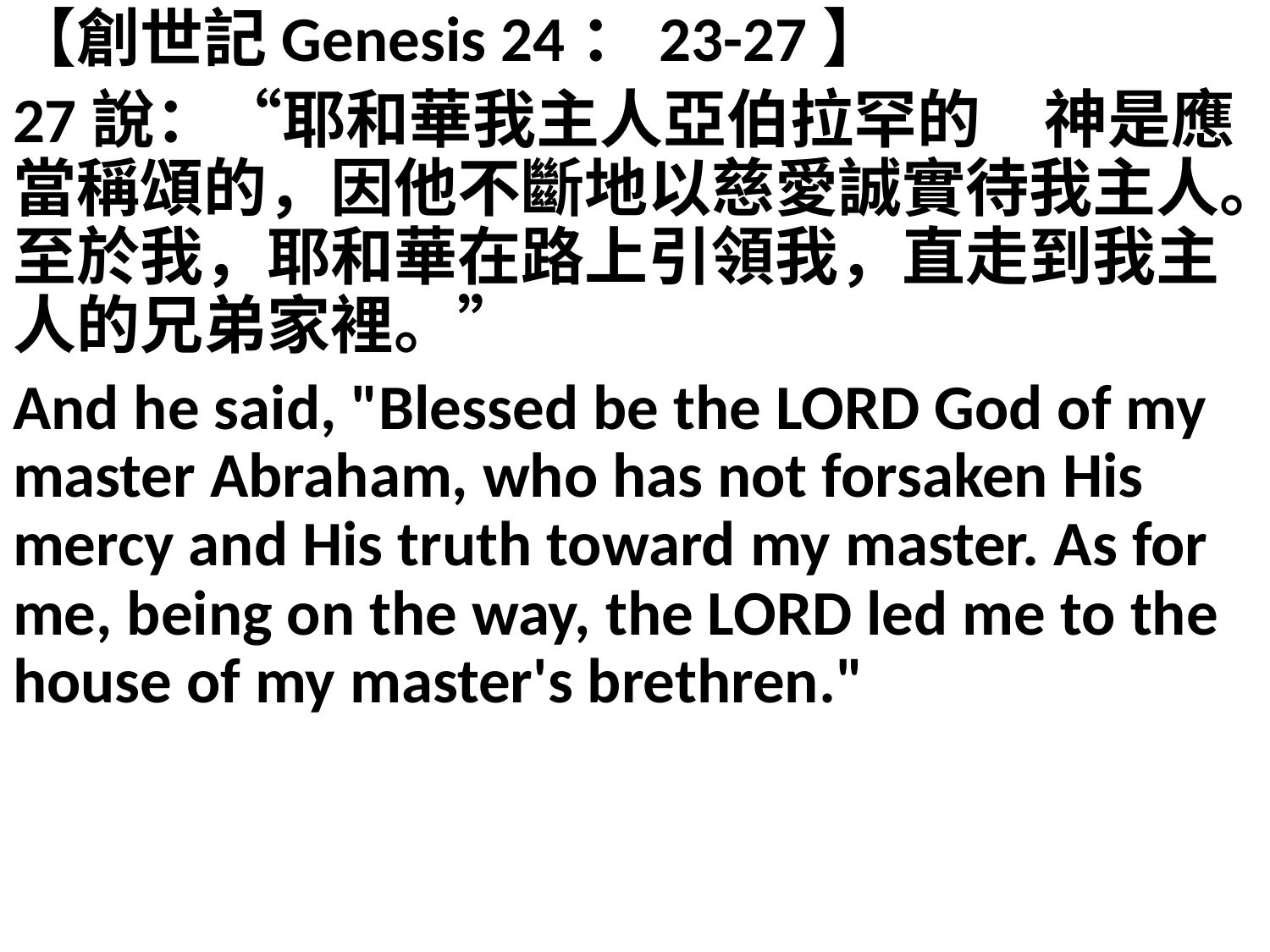

【創世記Genesis 24：23-27】
27說：“耶和華我主人亞伯拉罕的　神是應當稱頌的，因他不斷地以慈愛誠實待我主人。至於我，耶和華在路上引領我，直走到我主人的兄弟家裡。”
And he said, "Blessed be the LORD God of my master Abraham, who has not forsaken His mercy and His truth toward my master. As for me, being on the way, the LORD led me to the house of my master's brethren."